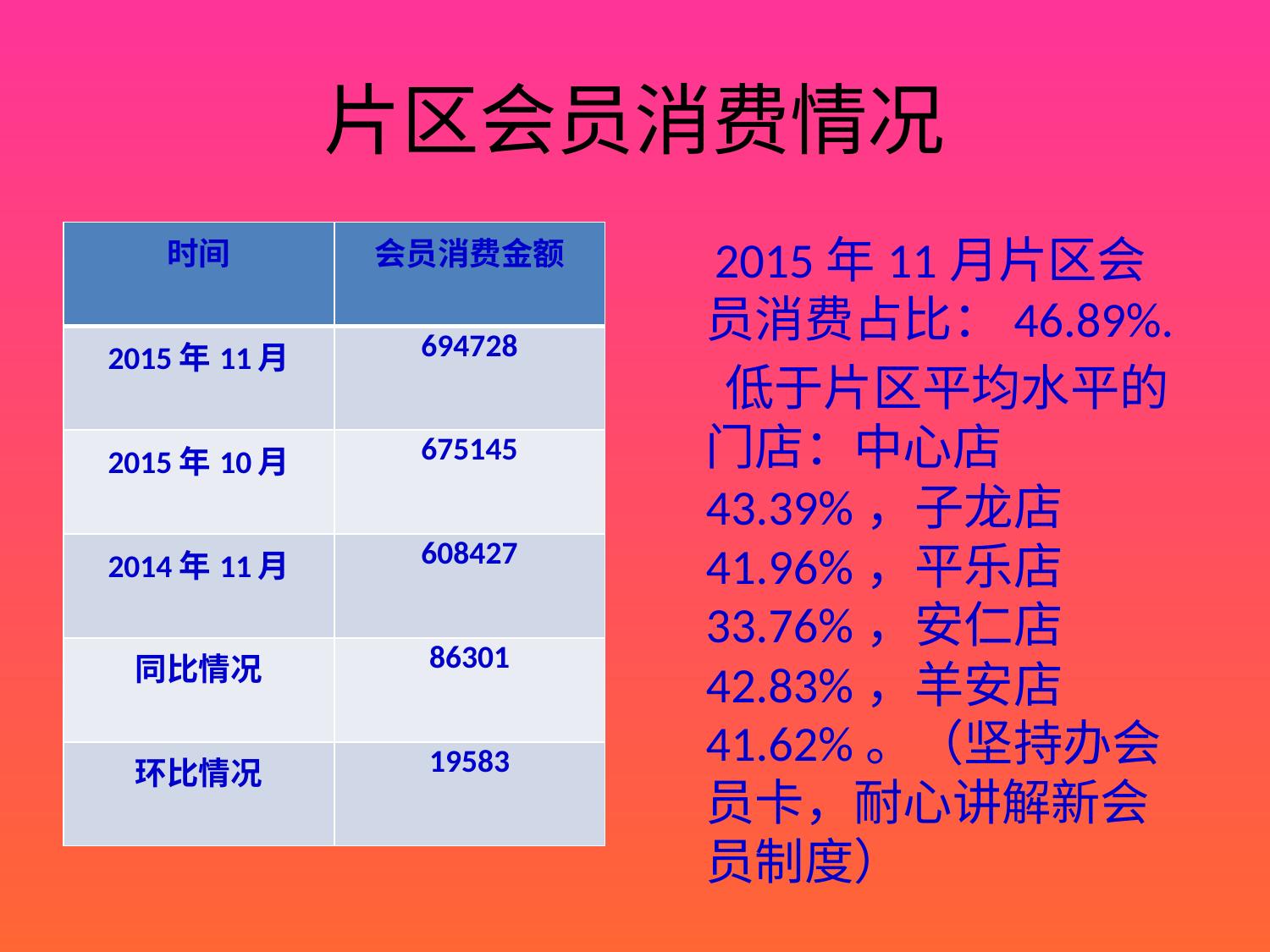

# 片区会员消费情况
| 时间 | 会员消费金额 |
| --- | --- |
| 2015年11月 | 694728 |
| 2015年10月 | 675145 |
| 2014年11月 | 608427 |
| 同比情况 | 86301 |
| 环比情况 | 19583 |
     2015年11月片区会员消费占比：46.89%.
     低于片区平均水平的门店：中心店43.39%，子龙店41.96%，平乐店33.76%，安仁店42.83%，羊安店41.62%。（坚持办会员卡，耐心讲解新会员制度）